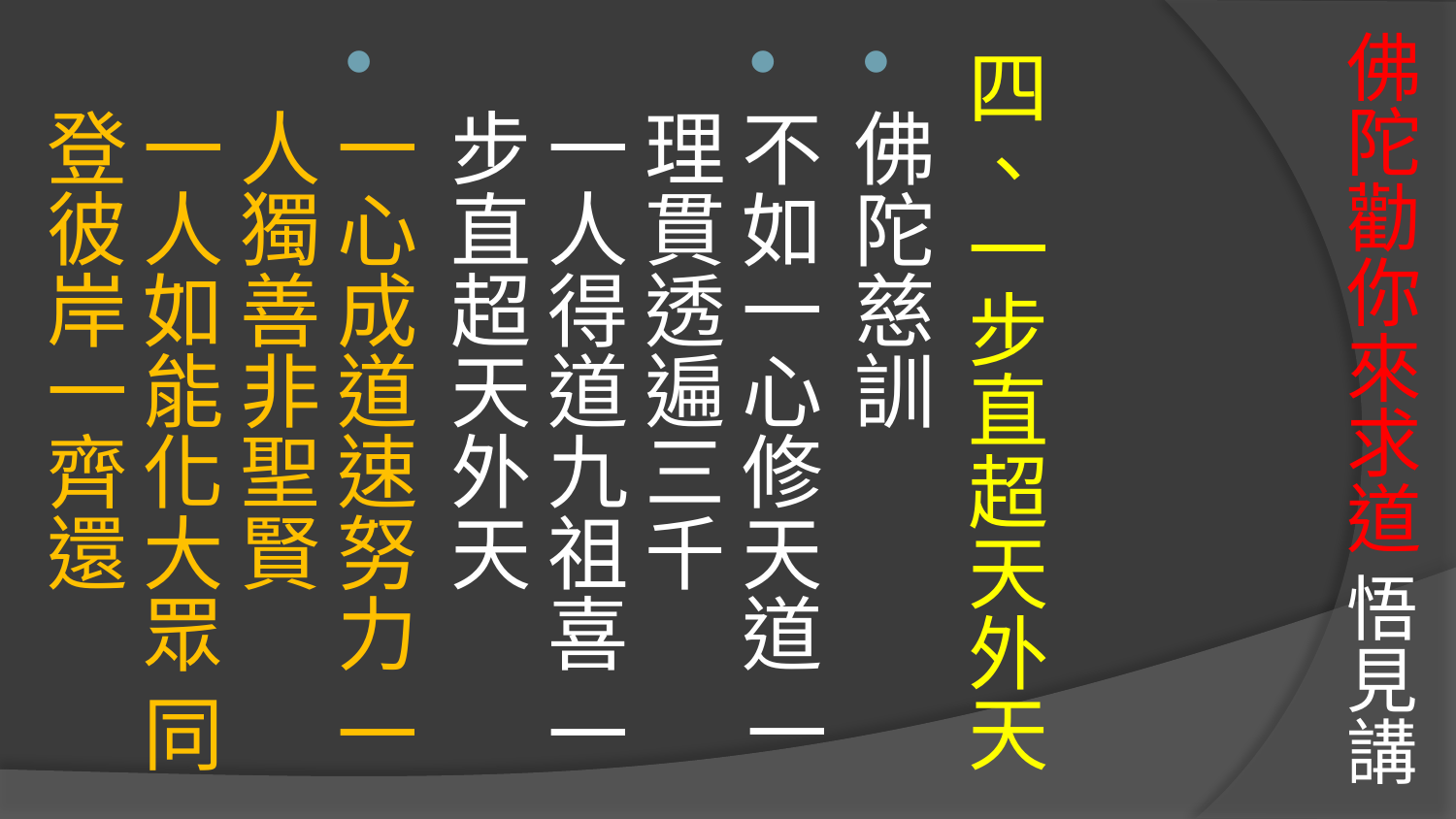

# 佛陀勸你來求道 悟見講
四、一步直超天外天
佛陀慈訓
不如一心修天道 一理貫透遍三千
一人得道九祖喜 一步直超天外天
一心成道速努力 一人獨善非聖賢
一人如能化大眾 同登彼岸一齊還